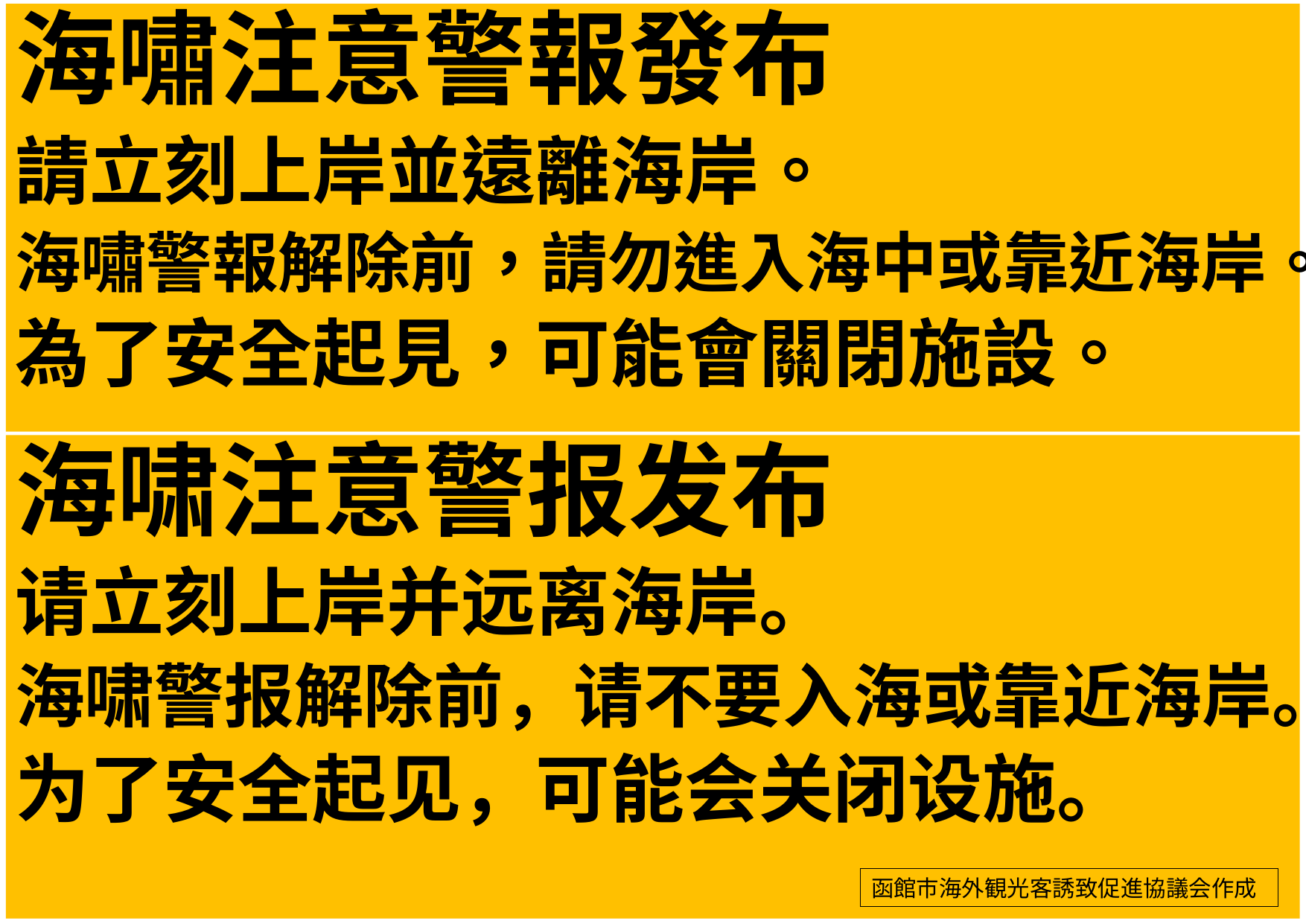

海嘯注意警報發布
請立刻上岸並遠離海岸。
海嘯警報解除前，請勿進入海中或靠近海岸。
為了安全起見，可能會關閉施設。
海啸注意警报发布
请立刻上岸并远离海岸。
海啸警报解除前，请不要入海或靠近海岸。
为了安全起见，可能会关闭设施。
函館市海外観光客誘致促進協議会作成